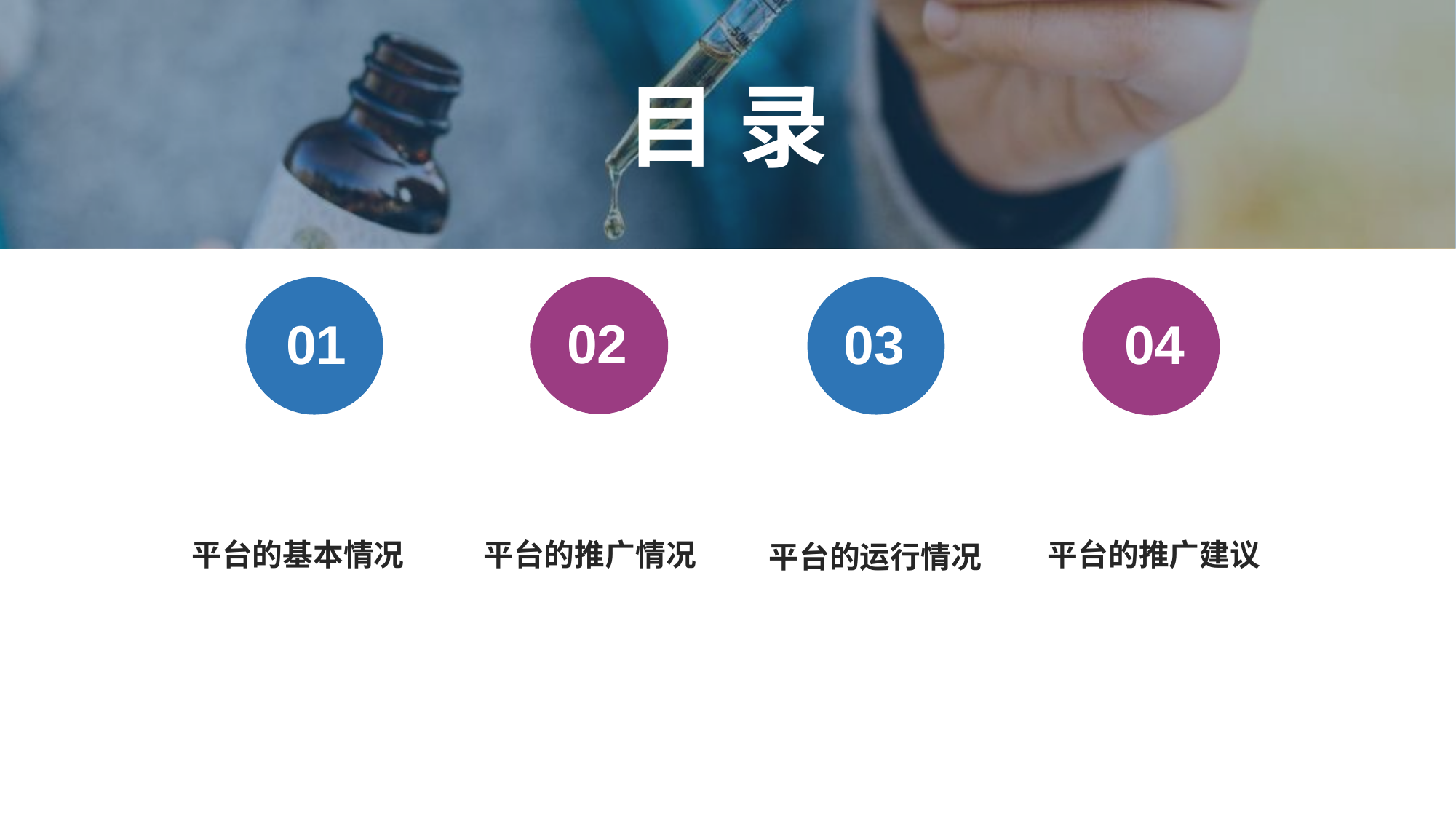

目 录

02
01
04
03
平台的推广情况

平台的运行情况
平台的基本情况

平台的推广建议